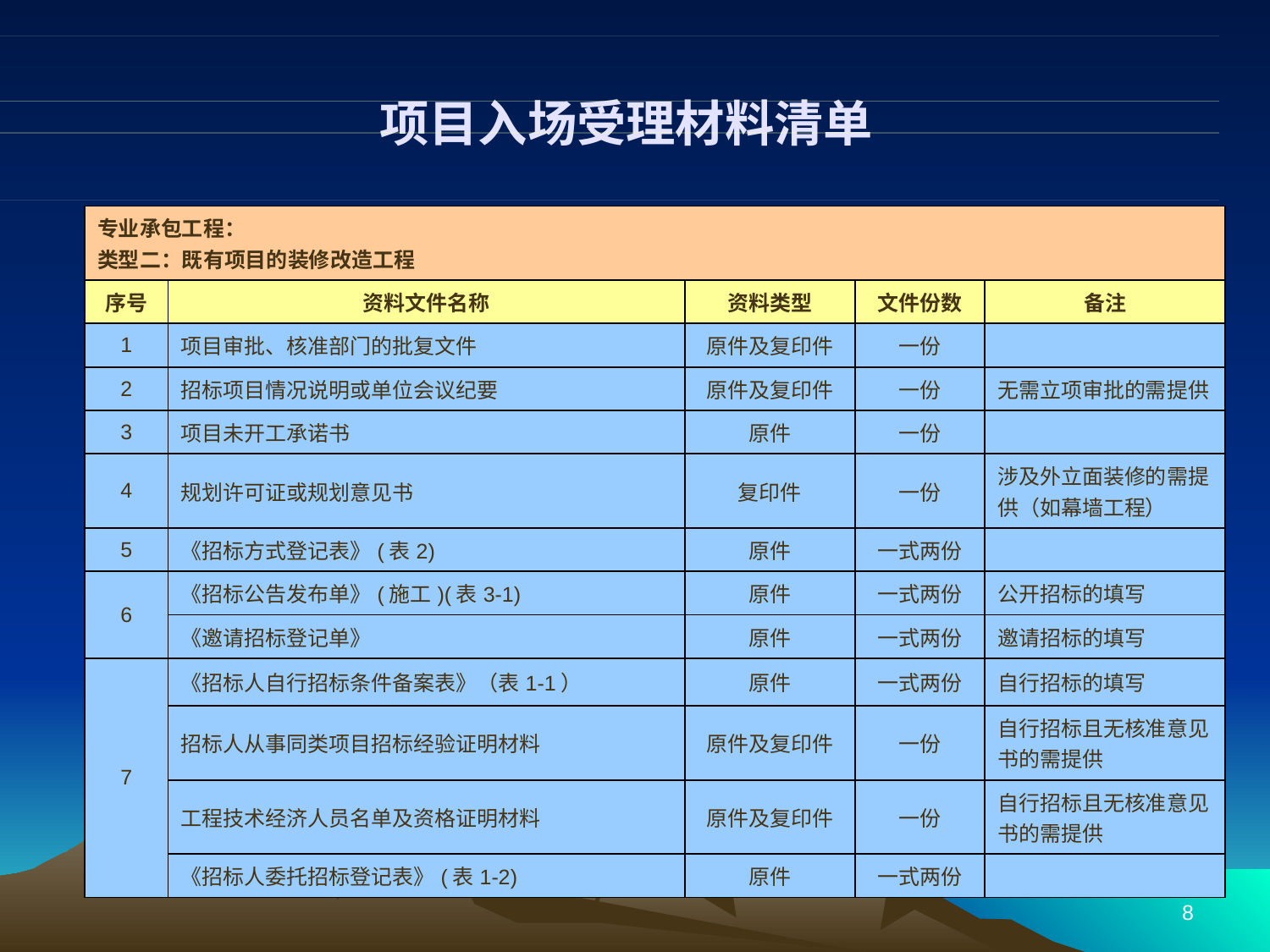

# 项目入场受理材料清单

| 专业承包工程： 类型二：既有项目的装修改造工程 |  |  |  |  |
| --- | --- | --- | --- | --- |
| 序号 | 资料文件名称 | 资料类型 | 文件份数 | 备注 |
| 1 | 项目审批、核准部门的批复文件 | 原件及复印件 | 一份 |  |
| 2 | 招标项目情况说明或单位会议纪要 | 原件及复印件 | 一份 | 无需立项审批的需提供 |
| 3 | 项目未开工承诺书 | 原件 | 一份 |  |
| 4 | 规划许可证或规划意见书 | 复印件 | 一份 | 涉及外立面装修的需提供（如幕墙工程） |
| 5 | 《招标方式登记表》(表2) | 原件 | 一式两份 |  |
| 6 | 《招标公告发布单》(施工)(表3-1) | 原件 | 一式两份 | 公开招标的填写 |
|  | 《邀请招标登记单》 | 原件 | 一式两份 | 邀请招标的填写 |
| 7 | 《招标人自行招标条件备案表》（表1-1） | 原件 | 一式两份 | 自行招标的填写 |
|  | 招标人从事同类项目招标经验证明材料 | 原件及复印件 | 一份 | 自行招标且无核准意见书的需提供 |
|  | 工程技术经济人员名单及资格证明材料 | 原件及复印件 | 一份 | 自行招标且无核准意见书的需提供 |
|  | 《招标人委托招标登记表》(表1-2) | 原件 | 一式两份 |  |
8